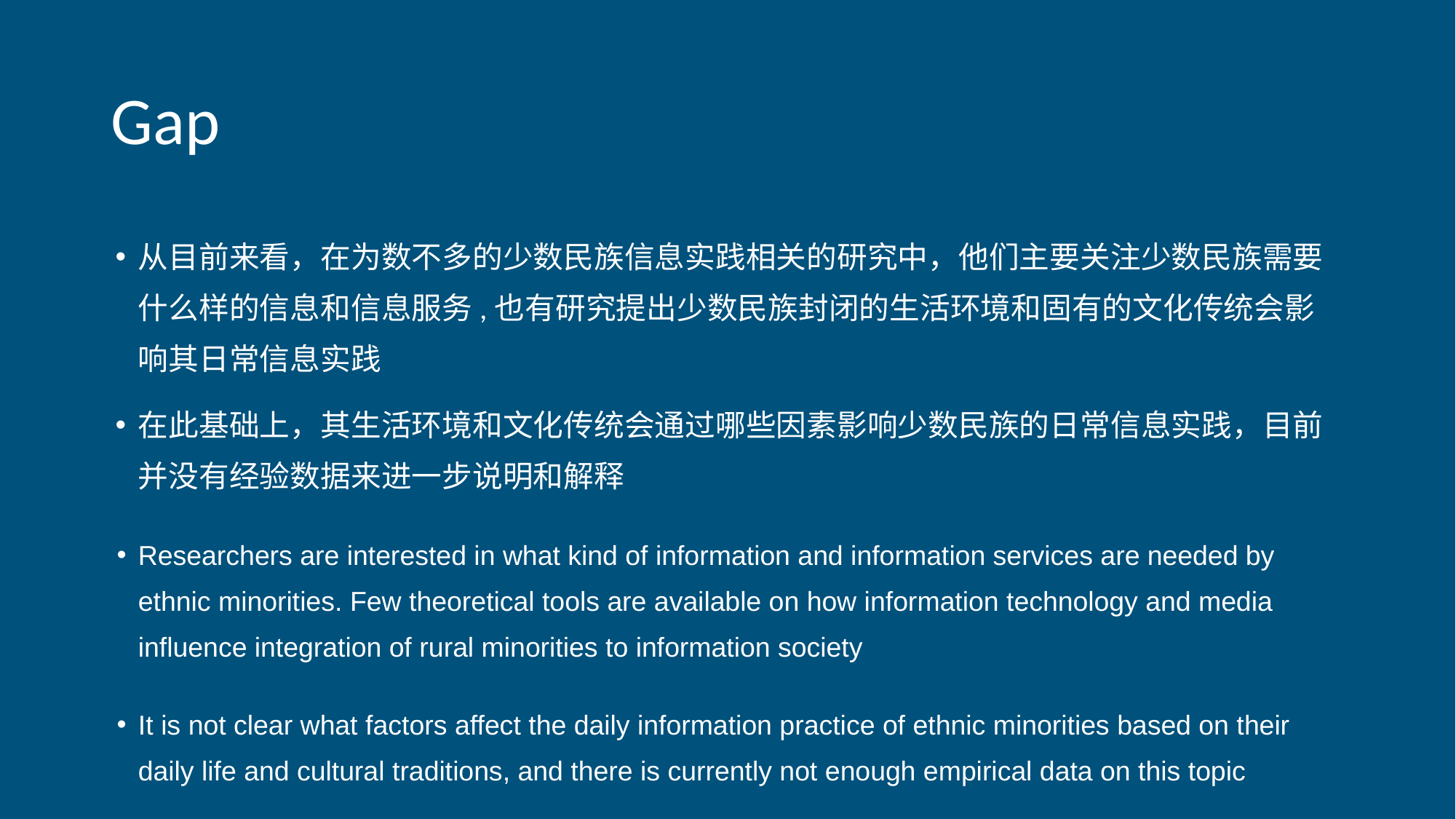

# Gap
从目前来看，在为数不多的少数民族信息实践相关的研究中，他们主要关注少数民族需要什么样的信息和信息服务,也有研究提出少数民族封闭的生活环境和固有的文化传统会影响其日常信息实践
在此基础上，其生活环境和文化传统会通过哪些因素影响少数民族的日常信息实践，目前并没有经验数据来进一步说明和解释
Researchers are interested in what kind of information and information services are needed by ethnic minorities. Few theoretical tools are available on how information technology and media influence integration of rural minorities to information society
It is not clear what factors affect the daily information practice of ethnic minorities based on their daily life and cultural traditions, and there is currently not enough empirical data on this topic